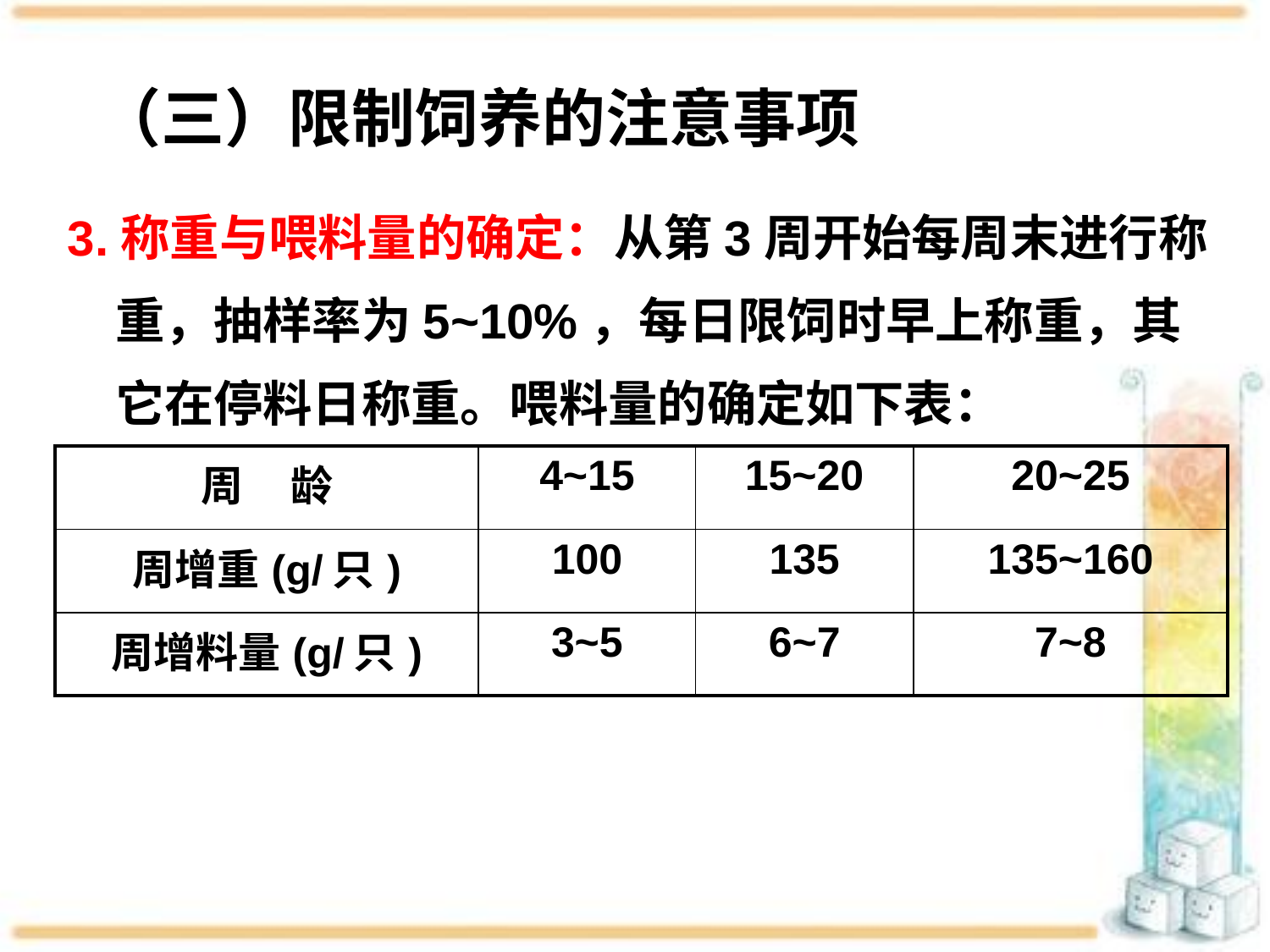

# （三）限制饲养的注意事项
3.称重与喂料量的确定：从第3周开始每周末进行称重，抽样率为5~10%，每日限饲时早上称重，其它在停料日称重。喂料量的确定如下表：
| 周 龄 | 4~15 | 15~20 | 20~25 |
| --- | --- | --- | --- |
| 周增重(g/只) | 100 | 135 | 135~160 |
| 周增料量(g/只) | 3~5 | 6~7 | 7~8 |